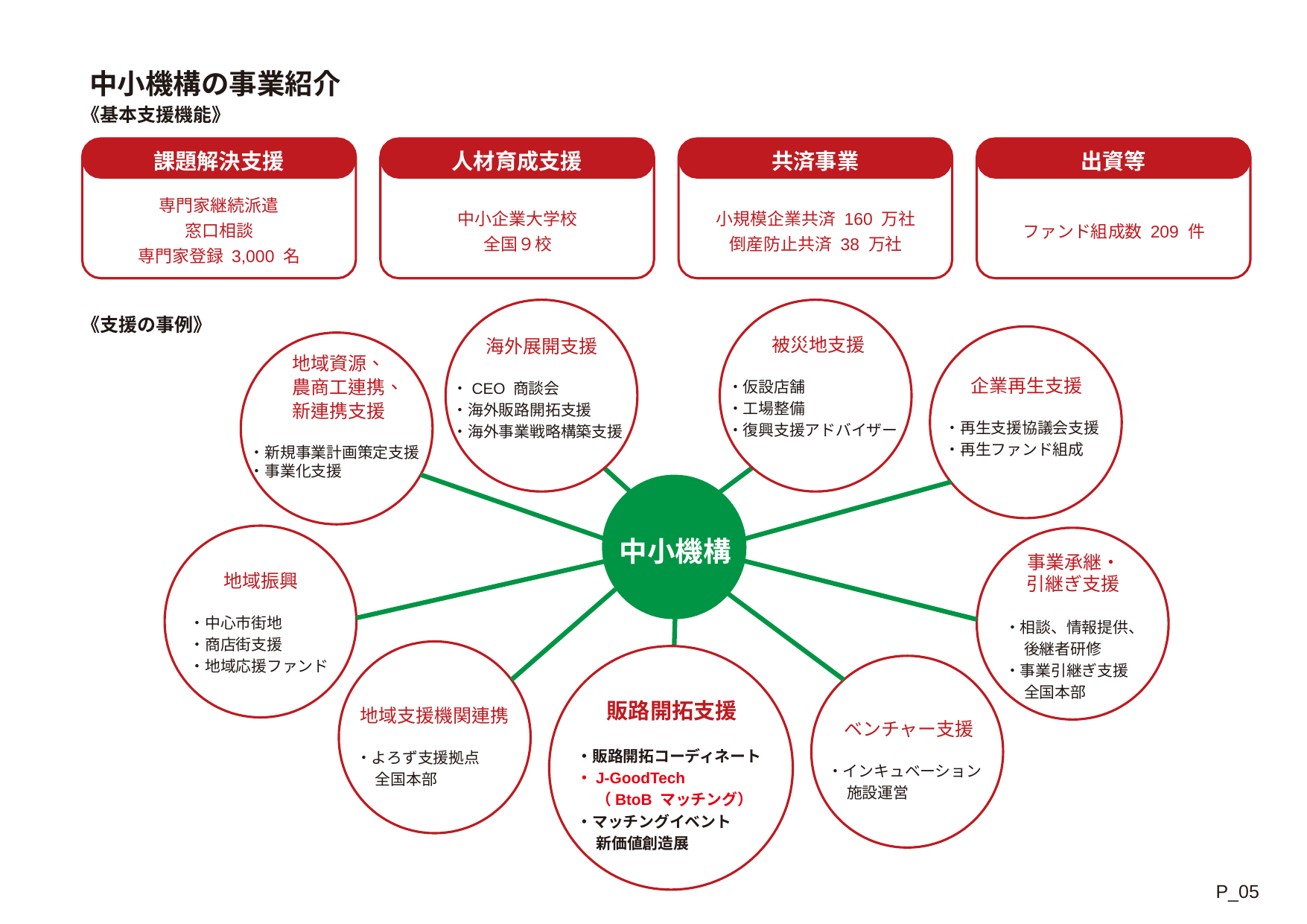

中小機構の事業紹介
《基本支援機能》

課題解決支援
人材育成支援
共済事業
出資等
専門家継続派遣
窓口相談
専門家登録 3,000 名
中小企業大学校
全国９校
小規模企業共済 160 万社
倒産防止共済 38 万社
ファンド組成数 209 件

《支援の事例》

被災地支援

海外展開支援
地域資源、
農商工連携、
新連携支援
企業再生支援
・仮設店舗
・工場整備
・復興支援アドバイザー
・CEO 商談会
・海外販路開拓支援
・海外事業戦略構築支援
・再生支援協議会支援
・再生ファンド組成
・新規事業計画策定支援
・事業化支援

中小機構
事業承継・ 引継ぎ支援

地域振興

・中心市街地
・商店街支援
・地域応援ファンド

・相談、情報提供、
　後継者研修
・事業引継ぎ支援
　全国本部

販路開拓支援
地域支援機関連携
ベンチャー支援
・販路開拓コーディネート
・J-GoodTech
　（BtoB マッチング）
・マッチングイベント
　新価値創造展
・よろず支援拠点
　全国本部
・インキュベーション
　施設運営
P_05